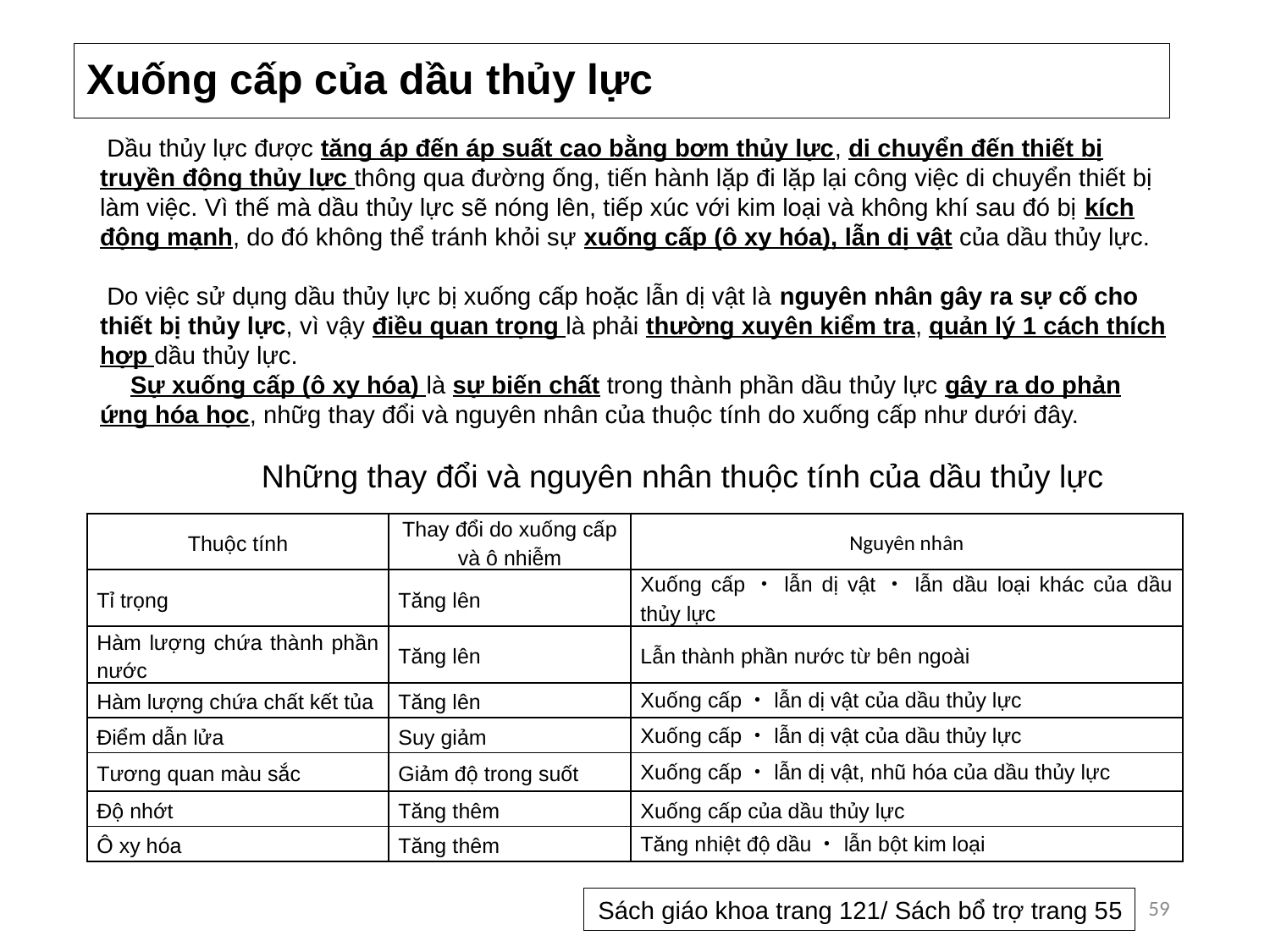

# Xuống cấp của dầu thủy lực
 Dầu thủy lực được tăng áp đến áp suất cao bằng bơm thủy lực, di chuyển đến thiết bị truyền động thủy lực thông qua đường ống, tiến hành lặp đi lặp lại công việc di chuyển thiết bị làm việc. Vì thế mà dầu thủy lực sẽ nóng lên, tiếp xúc với kim loại và không khí sau đó bị kích động mạnh, do đó không thể tránh khỏi sự xuống cấp (ô xy hóa), lẫn dị vật của dầu thủy lực.

 Do việc sử dụng dầu thủy lực bị xuống cấp hoặc lẫn dị vật là nguyên nhân gây ra sự cố cho thiết bị thủy lực, vì vậy điều quan trọng là phải thường xuyên kiểm tra, quản lý 1 cách thích hợp dầu thủy lực.
　Sự xuống cấp (ô xy hóa) là sự biến chất trong thành phần dầu thủy lực gây ra do phản ứng hóa học, nhữg thay đổi và nguyên nhân của thuộc tính do xuống cấp như dưới đây.
Những thay đổi và nguyên nhân thuộc tính của dầu thủy lực
| Thuộc tính | Thay đổi do xuống cấp và ô nhiễm | Nguyên nhân |
| --- | --- | --- |
| Tỉ trọng | Tăng lên | Xuống cấp・lẫn dị vật・lẫn dầu loại khác của dầu thủy lực |
| Hàm lượng chứa thành phần nước | Tăng lên | Lẫn thành phần nước từ bên ngoài |
| Hàm lượng chứa chất kết tủa | Tăng lên | Xuống cấp・lẫn dị vật của dầu thủy lực |
| Điểm dẫn lửa | Suy giảm | Xuống cấp・lẫn dị vật của dầu thủy lực |
| Tương quan màu sắc | Giảm độ trong suốt | Xuống cấp・lẫn dị vật, nhũ hóa của dầu thủy lực |
| Độ nhớt | Tăng thêm | Xuống cấp của dầu thủy lực |
| Ô xy hóa | Tăng thêm | Tăng nhiệt độ dầu・lẫn bột kim loại |
59
Sách giáo khoa trang 121/ Sách bổ trợ trang 55